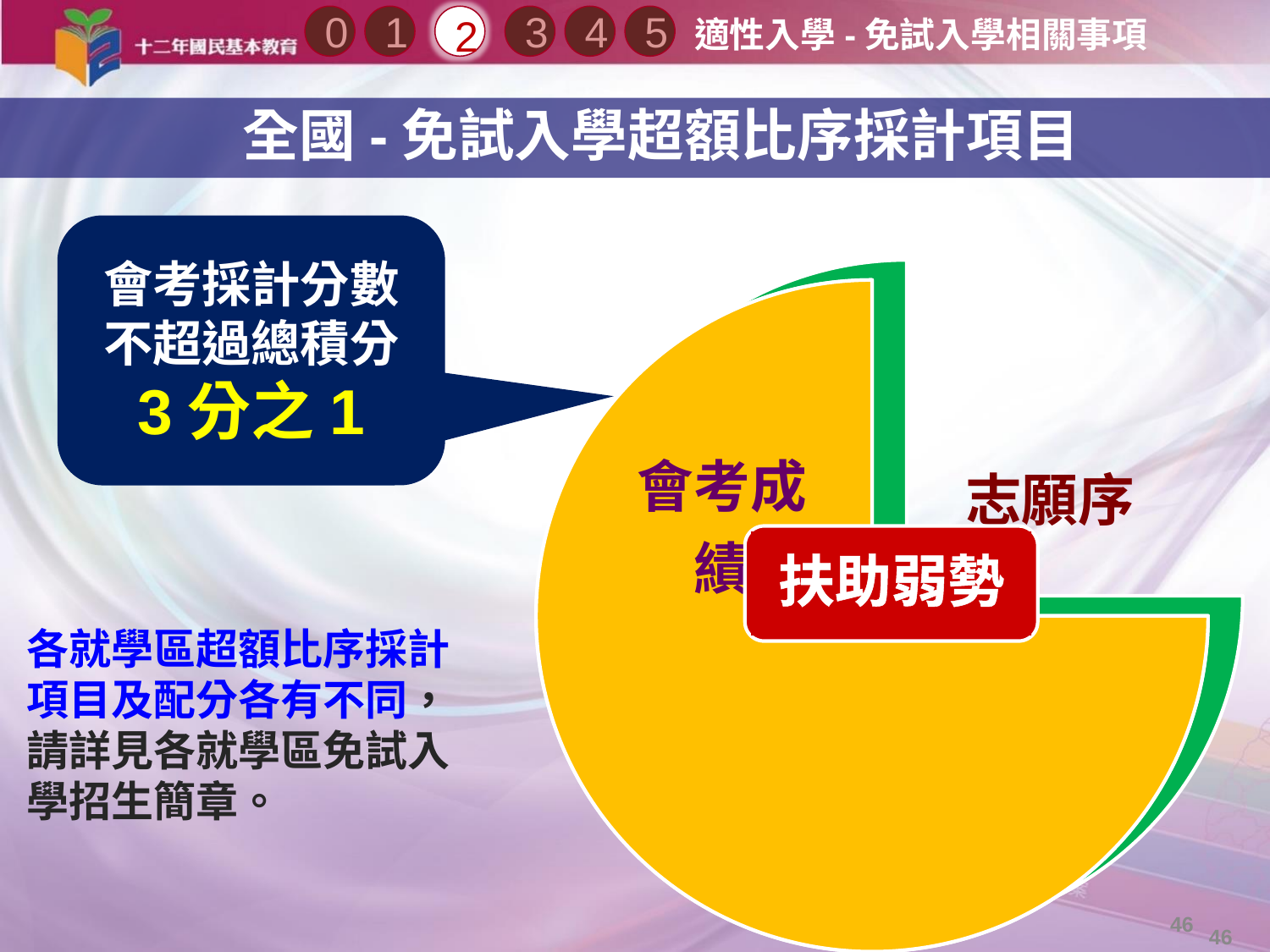

0
2
3
1
4
5
適性入學-免試入學相關事項

   全國-免試入學超額比序採計項目
志願序
多元學習
(包含均衡學習、
服務學習、適性輔導等等項目)
會考採計分數
不超過總積分
3分之1

扶助弱勢
各就學區超額比序採計項目及配分各有不同，請詳見各就學區免試入學招生簡章。
46
46